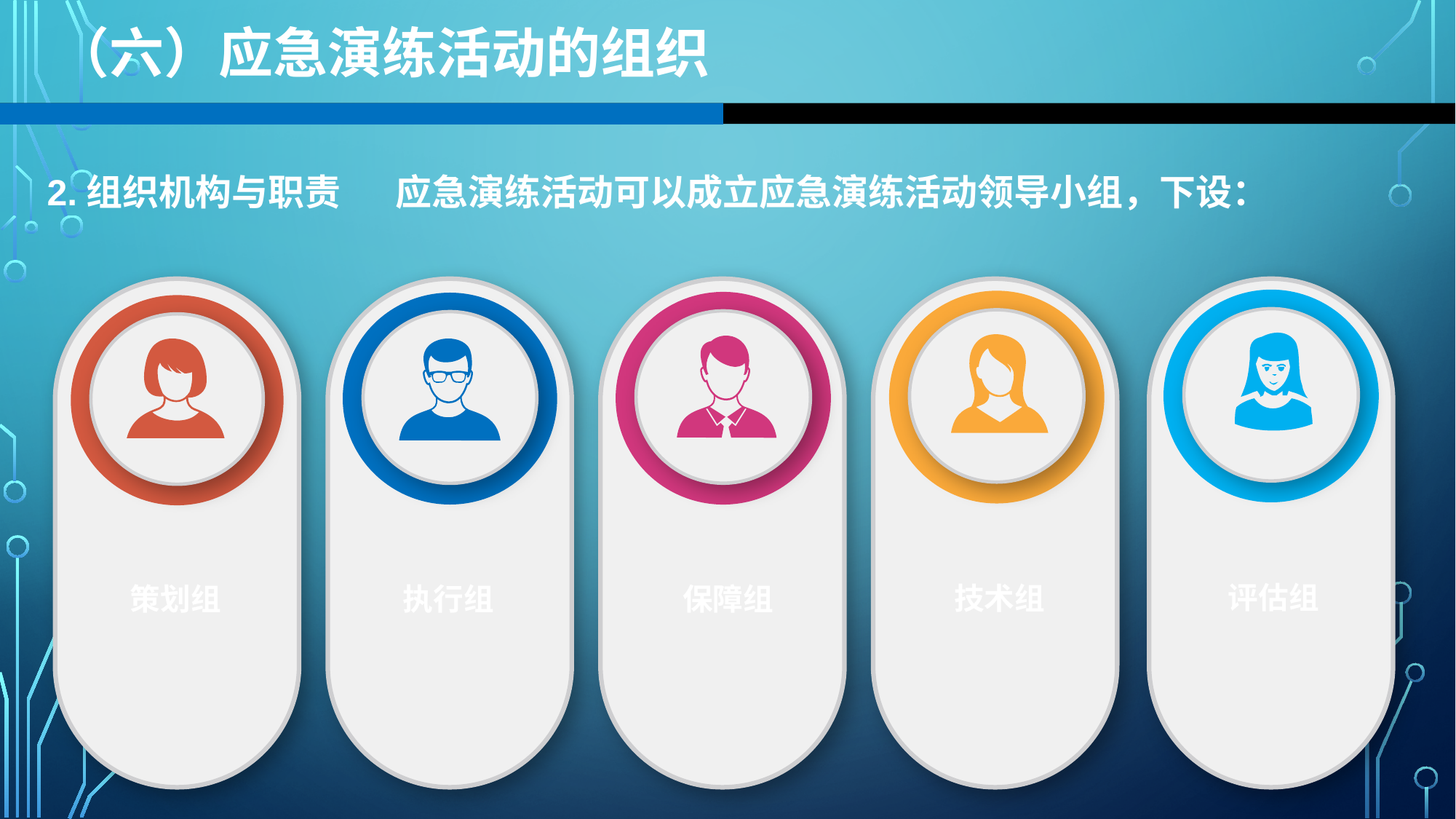

（六）应急演练活动的组织

2.组织机构与职责
应急演练活动可以成立应急演练活动领导小组，下设：

评估组
技术组
策划组
执行组
保障组